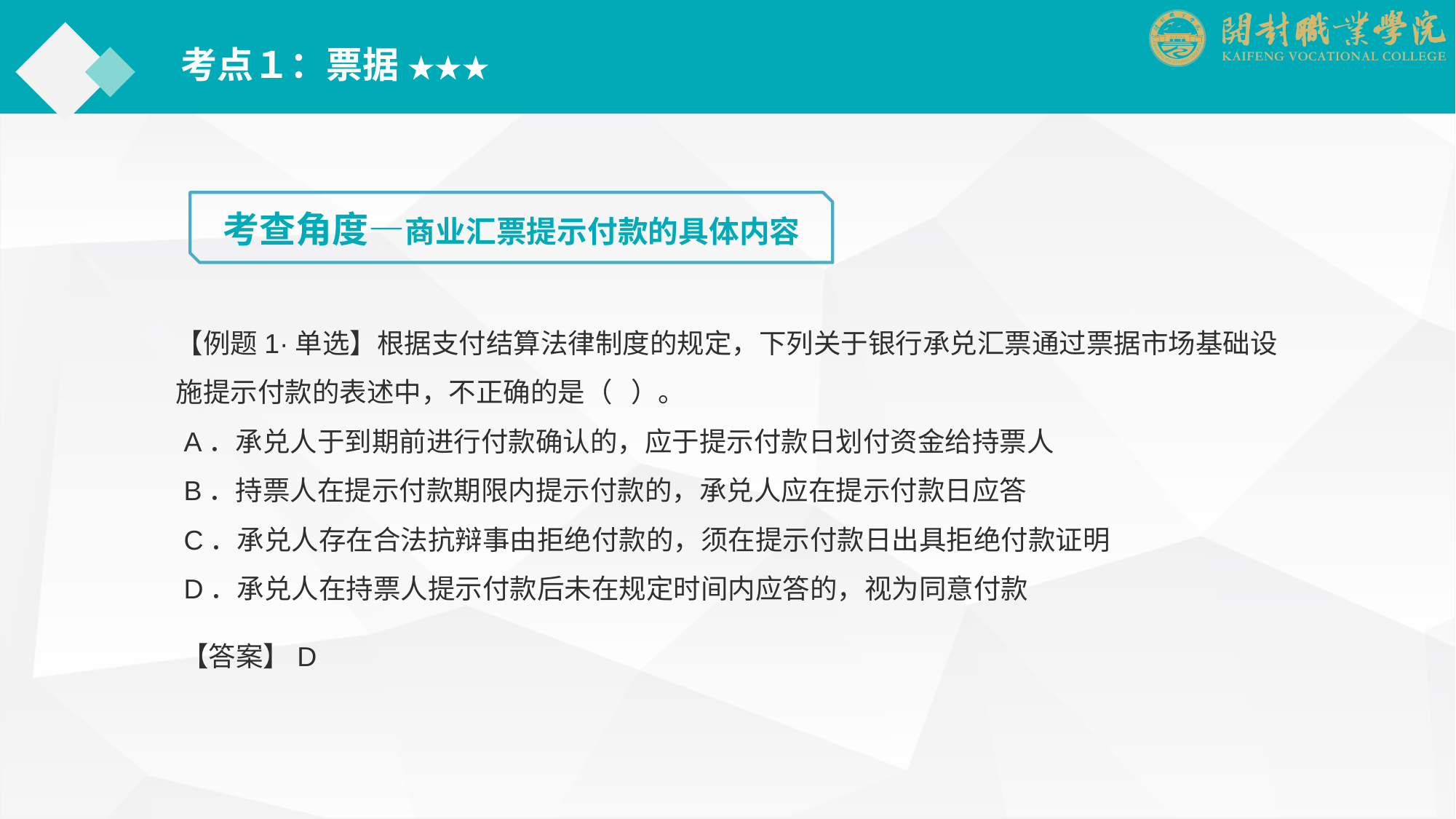

考点１：票据 ★★★

考查角度—商业汇票提示付款的具体内容
【例题1·单选】根据支付结算法律制度的规定，下列关于银行承兑汇票通过票据市场基础设施提示付款的表述中，不正确的是（   ）。
 A．承兑人于到期前进行付款确认的，应于提示付款日划付资金给持票人
 B．持票人在提示付款期限内提示付款的，承兑人应在提示付款日应答
 C．承兑人存在合法抗辩事由拒绝付款的，须在提示付款日出具拒绝付款证明
 D．承兑人在持票人提示付款后未在规定时间内应答的，视为同意付款
【答案】D